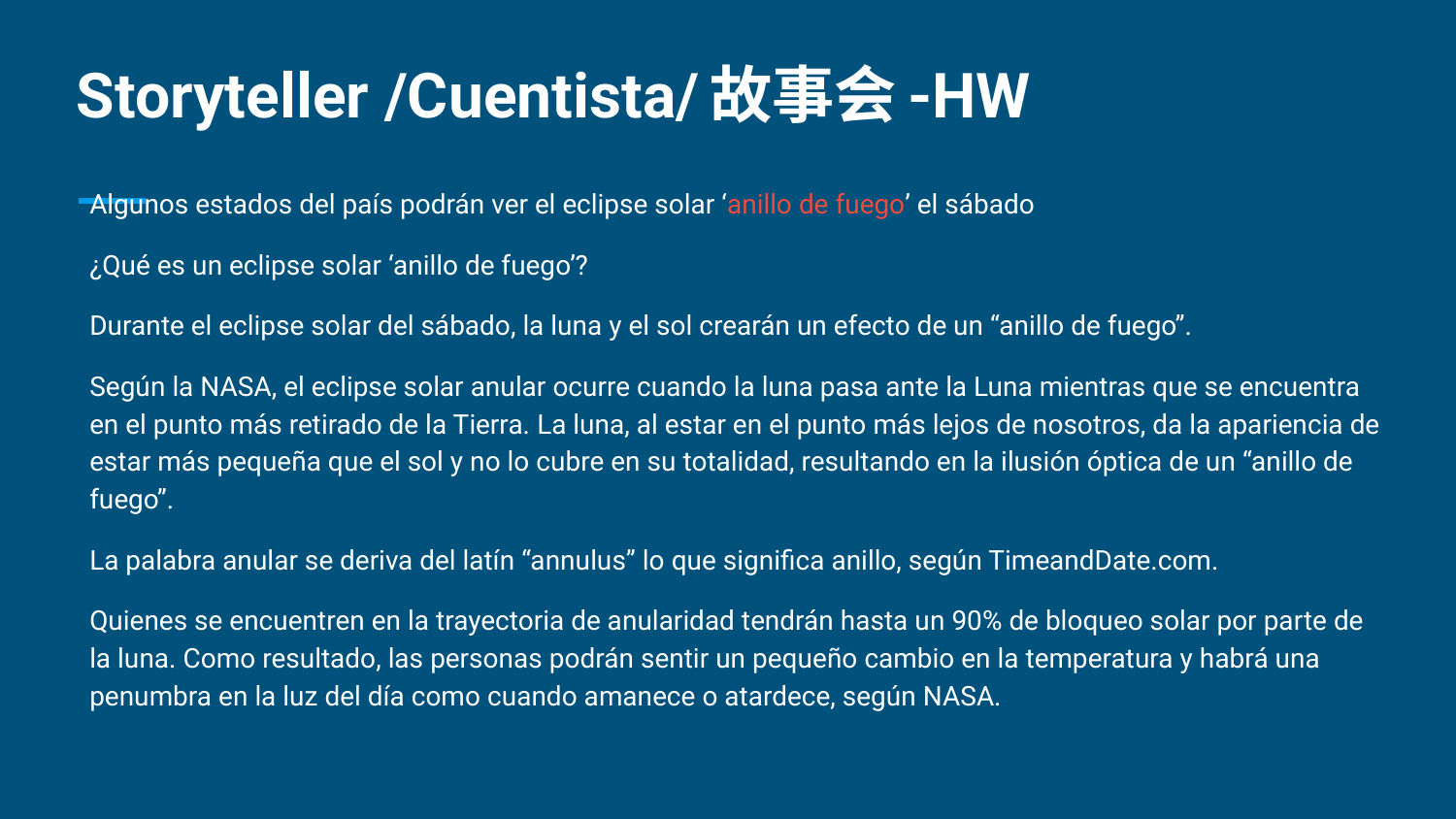

# Storyteller /Cuentista/故事会-HW
Algunos estados del país podrán ver el eclipse solar ‘anillo de fuego’ el sábado
¿Qué es un eclipse solar ‘anillo de fuego’?
Durante el eclipse solar del sábado, la luna y el sol crearán un efecto de un “anillo de fuego”.
Según la NASA, el eclipse solar anular ocurre cuando la luna pasa ante la Luna mientras que se encuentra en el punto más retirado de la Tierra. La luna, al estar en el punto más lejos de nosotros, da la apariencia de estar más pequeña que el sol y no lo cubre en su totalidad, resultando en la ilusión óptica de un “anillo de fuego”.
La palabra anular se deriva del latín “annulus” lo que significa anillo, según TimeandDate.com.
Quienes se encuentren en la trayectoria de anularidad tendrán hasta un 90% de bloqueo solar por parte de la luna. Como resultado, las personas podrán sentir un pequeño cambio en la temperatura y habrá una penumbra en la luz del día como cuando amanece o atardece, según NASA.